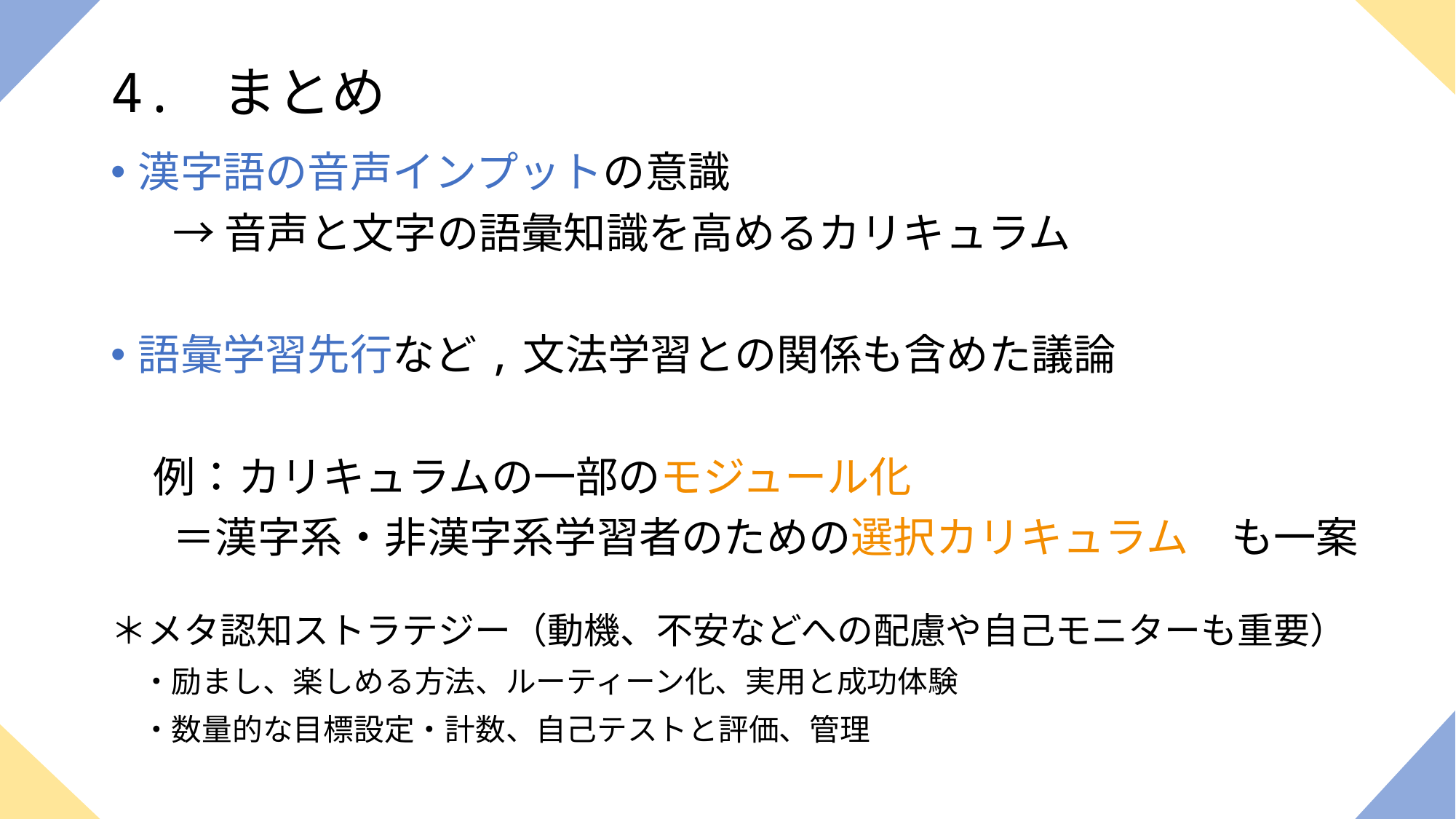

# 4. まとめ
漢字語の音声インプットの意識
 　→ 音声と文字の語彙知識を高めるカリキュラム

語彙学習先行など,文法学習との関係も含めた議論

　例：カリキュラムの一部のモジュール化
 　＝漢字系・非漢字系学習者のための選択カリキュラム　も一案

＊メタ認知ストラテジー（動機、不安などへの配慮や自己モニターも重要）
　・励まし、楽しめる方法、ルーティーン化、実用と成功体験
　・数量的な目標設定・計数、自己テストと評価、管理